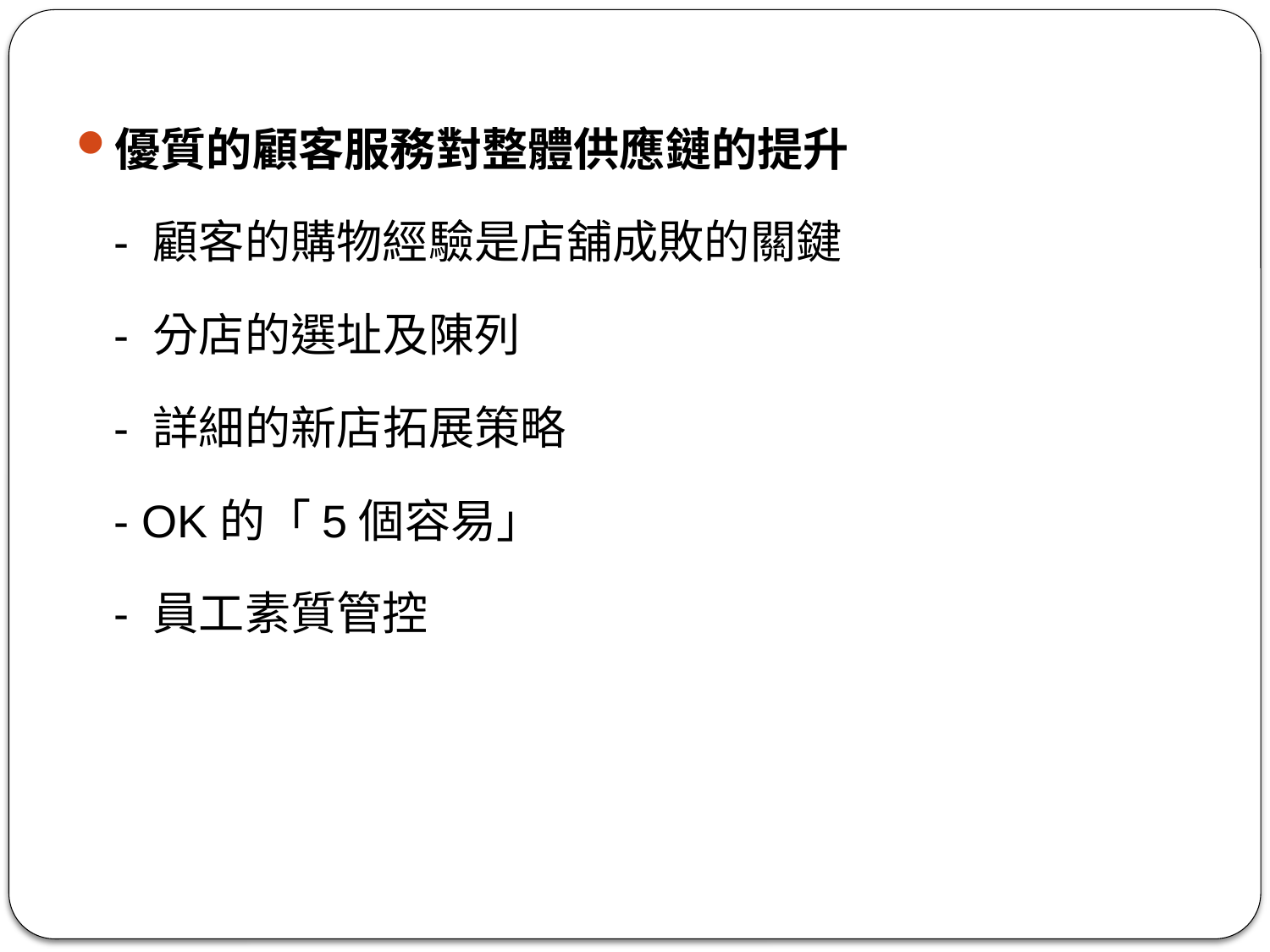

#
優質的顧客服務對整體供應鏈的提升
   - 顧客的購物經驗是店舖成敗的關鍵
   - 分店的選址及陳列
   - 詳細的新店拓展策略
   - OK的「5個容易」
   - 員工素質管控